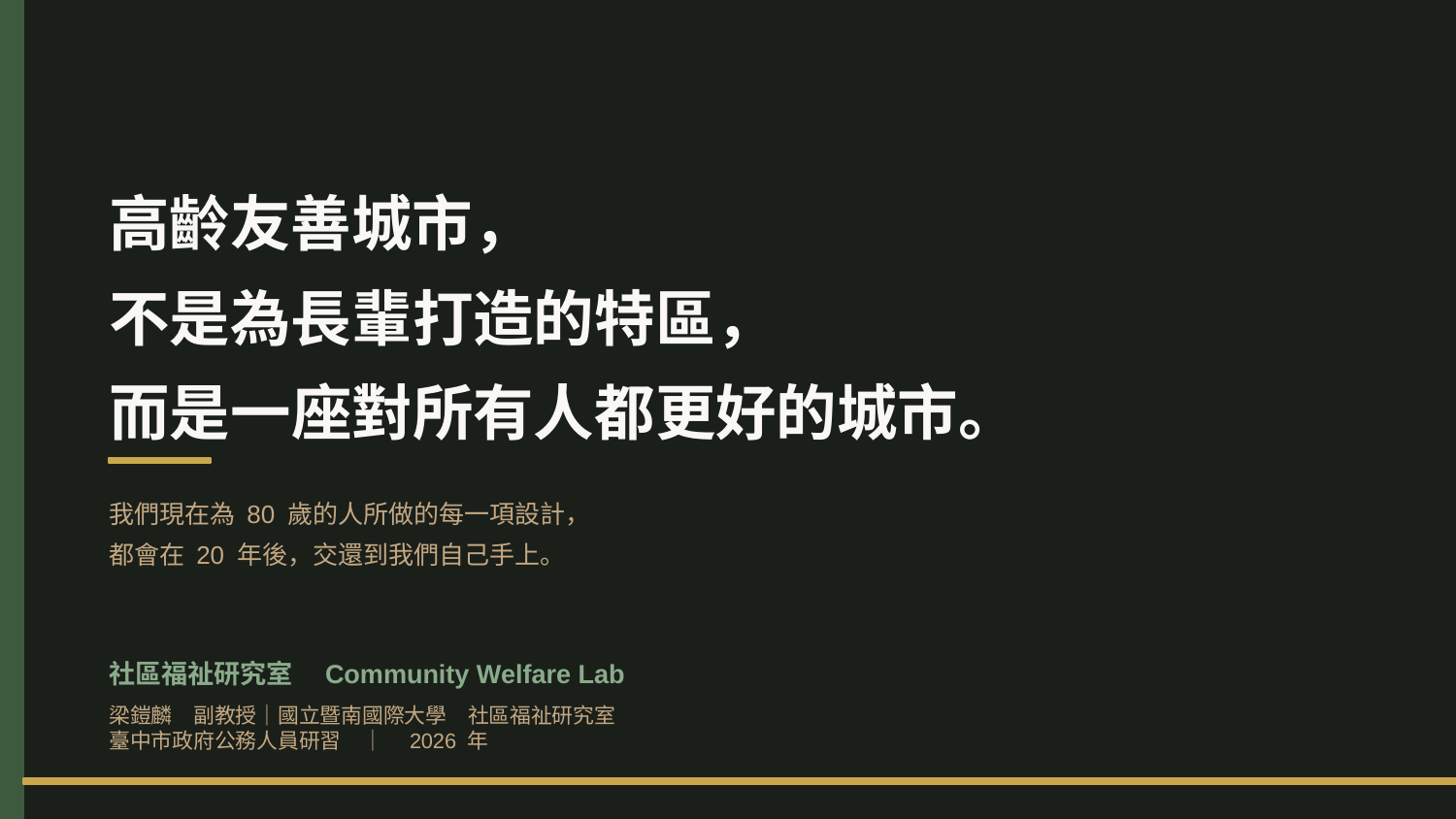

高齡友善城市，
不是為長輩打造的特區，
而是一座對所有人都更好的城市。

我們現在為 80 歲的人所做的每一項設計，
都會在 20 年後，交還到我們自己手上。
社區福祉研究室　Community Welfare Lab
梁鎧麟　副教授｜國立暨南國際大學　社區福祉研究室
臺中市政府公務人員研習　│　2026 年